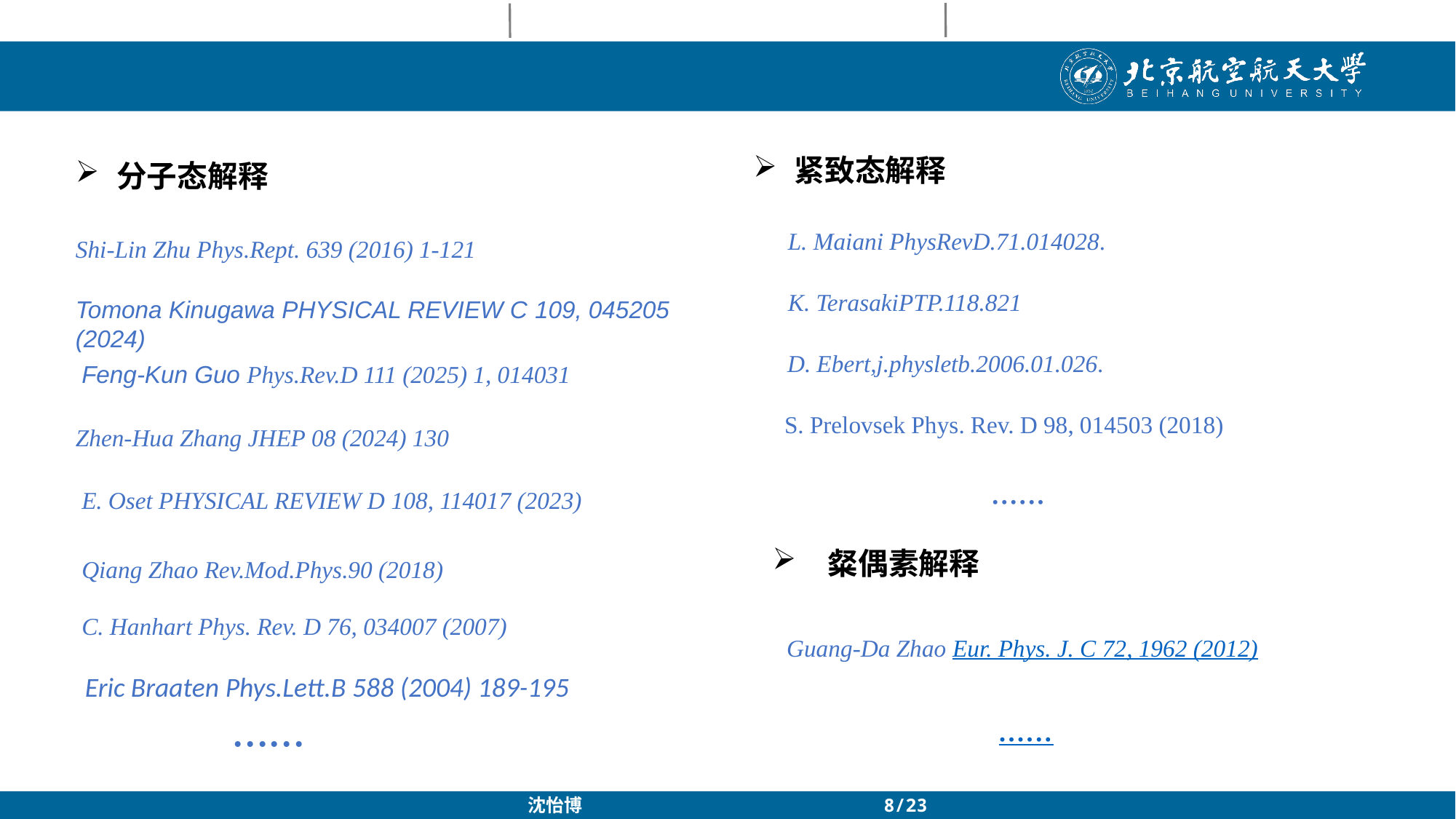

紧致态解释
分子态解释
L. Maiani PhysRevD.71.014028.
Shi-Lin Zhu Phys.Rept. 639 (2016) 1-121
K. TerasakiPTP.118.821
Tomona Kinugawa PHYSICAL REVIEW C 109, 045205 (2024)
 D. Ebert,j.physletb.2006.01.026.
 Feng-Kun Guo Phys.Rev.D 111 (2025) 1, 014031
  S. Prelovsek Phys. Rev. D 98, 014503 (2018)

......
Zhen-Hua Zhang JHEP 08 (2024) 130
E. Oset PHYSICAL REVIEW D 108, 114017 (2023)
 粲偶素解释
Qiang Zhao Rev.Mod.Phys.90 (2018)
  C. Hanhart Phys. Rev. D 76, 034007 (2007)

......
 Guang-Da Zhao Eur. Phys. J. C 72, 1962 (2012)

......
Eric Braaten Phys.Lett.B 588 (2004) 189-195